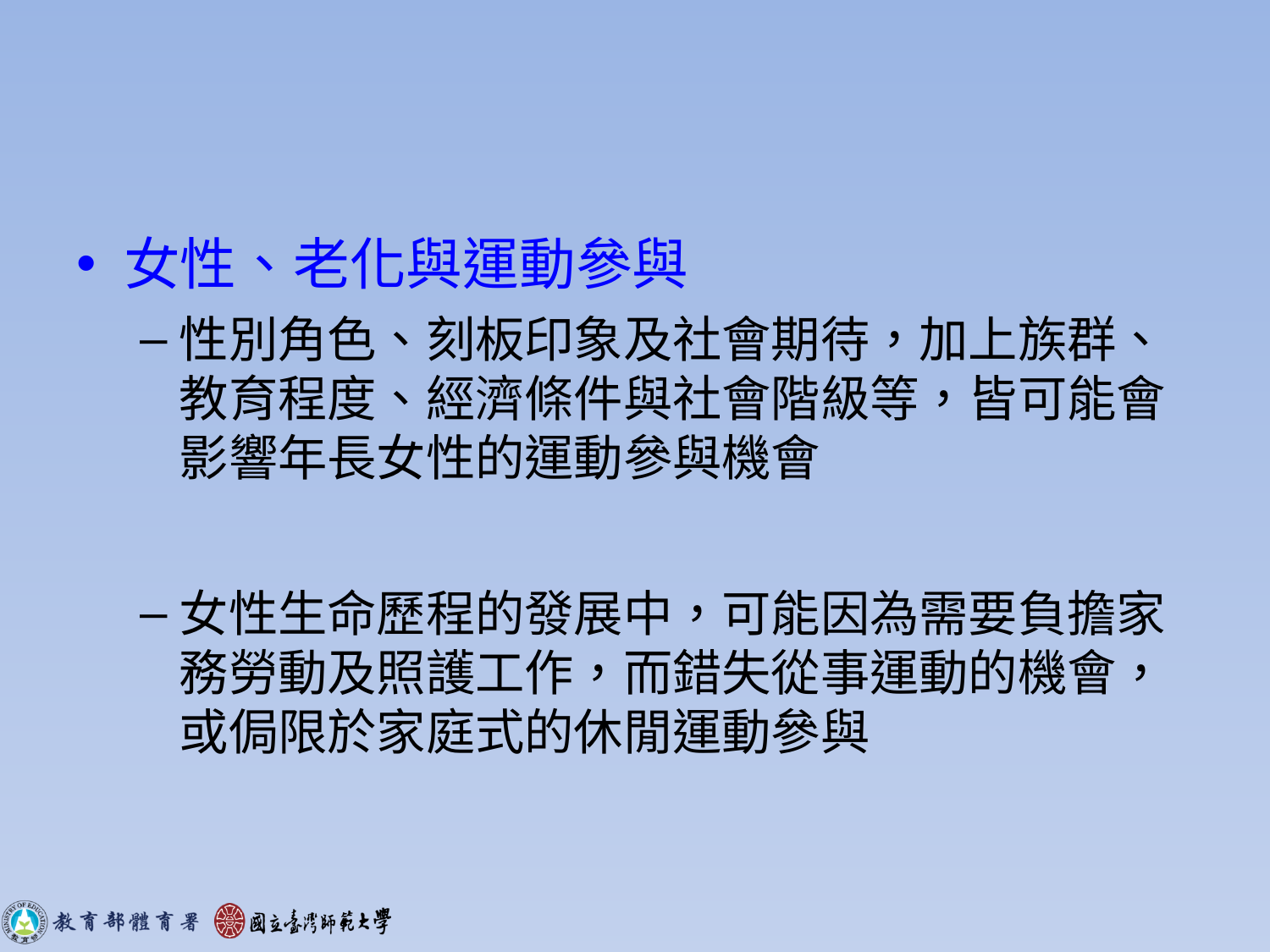

#
女性、老化與運動參與
性別角色、刻板印象及社會期待，加上族群、教育程度、經濟條件與社會階級等，皆可能會影響年長女性的運動參與機會

女性生命歷程的發展中，可能因為需要負擔家務勞動及照護工作，而錯失從事運動的機會，或侷限於家庭式的休閒運動參與